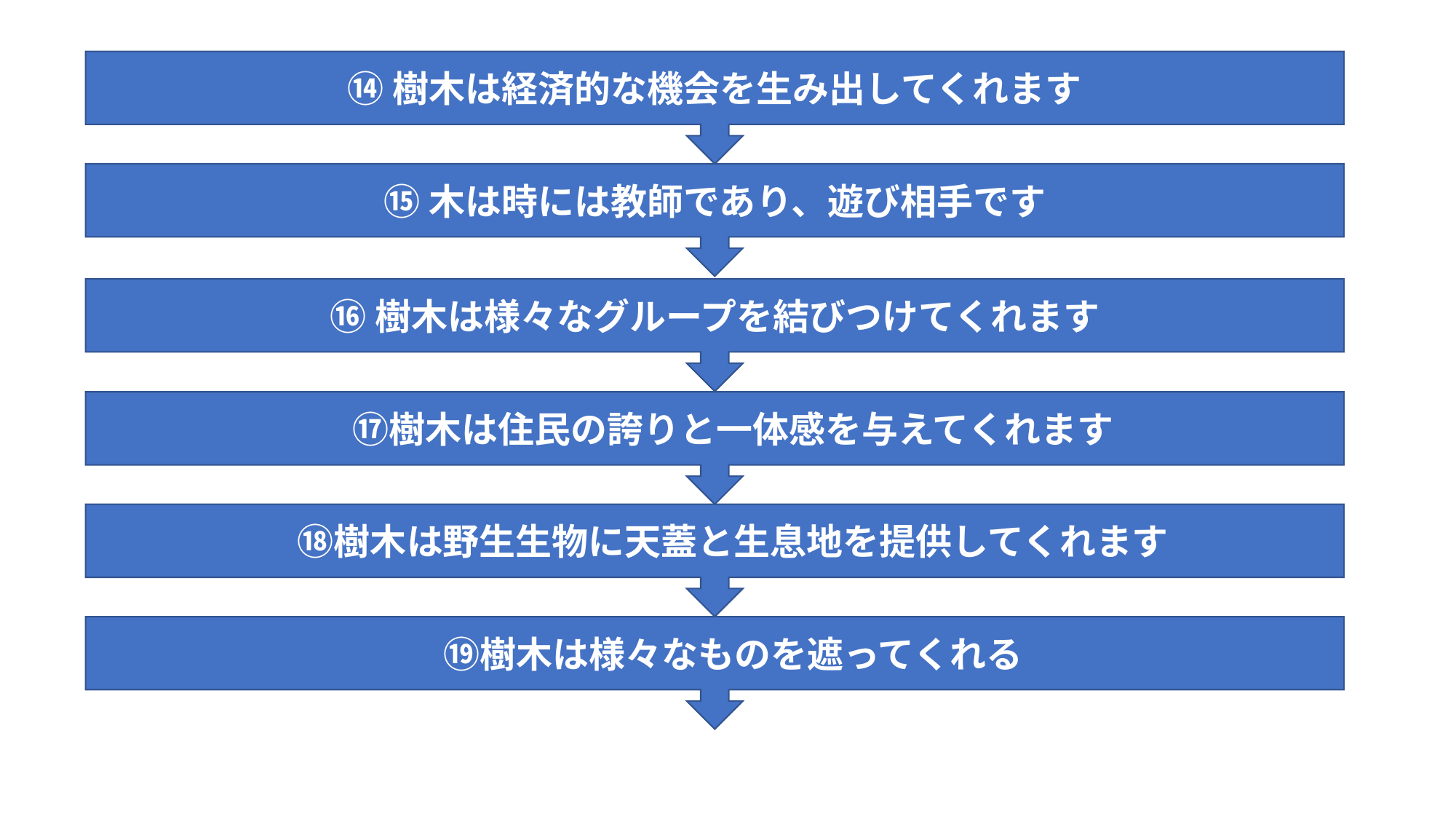

⑭樹木は経済的な機会を生み出してくれます
⑮木は時には教師であり、遊び相手です
⑯樹木は様々なグループを結びつけてくれます
　⑰樹木は住民の誇りと一体感を与えてくれます
　⑱樹木は野生生物に天蓋と生息地を提供してくれます
　⑲樹木は様々なものを遮ってくれる